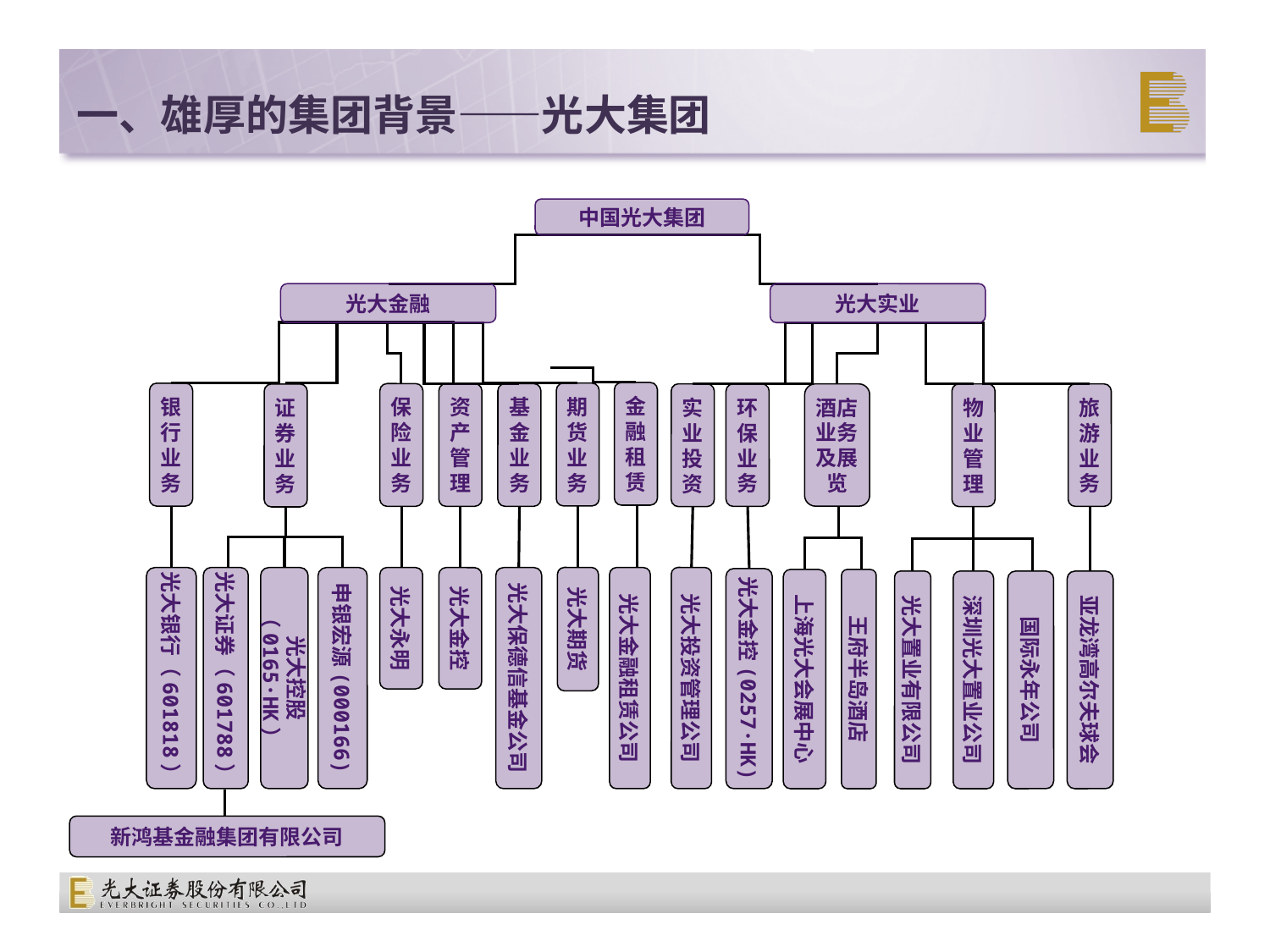

# 一、雄厚的集团背景——光大集团

中国光大集团
光大金融
光大实业
金融租赁
银行业务
期货业务
保险业务
资产管理
基金业务
实业投资
环保业务
酒店业务及展览
物业管理
旅游业务
证券业务
光大永明
光大期货
光大投资管理公司
光大银行（601818）
光大证券（601788）
光大控股（0165·HK）
申银宏源(000166)
光大金控
光大保德信基金公司
光大金融租赁公司
光大金控(0257·HK)
上海光大会展中心
王府半岛酒店
光大置业有限公司
深圳光大置业公司
国际永年公司
亚龙湾高尔夫球会
新鸿基金融集团有限公司